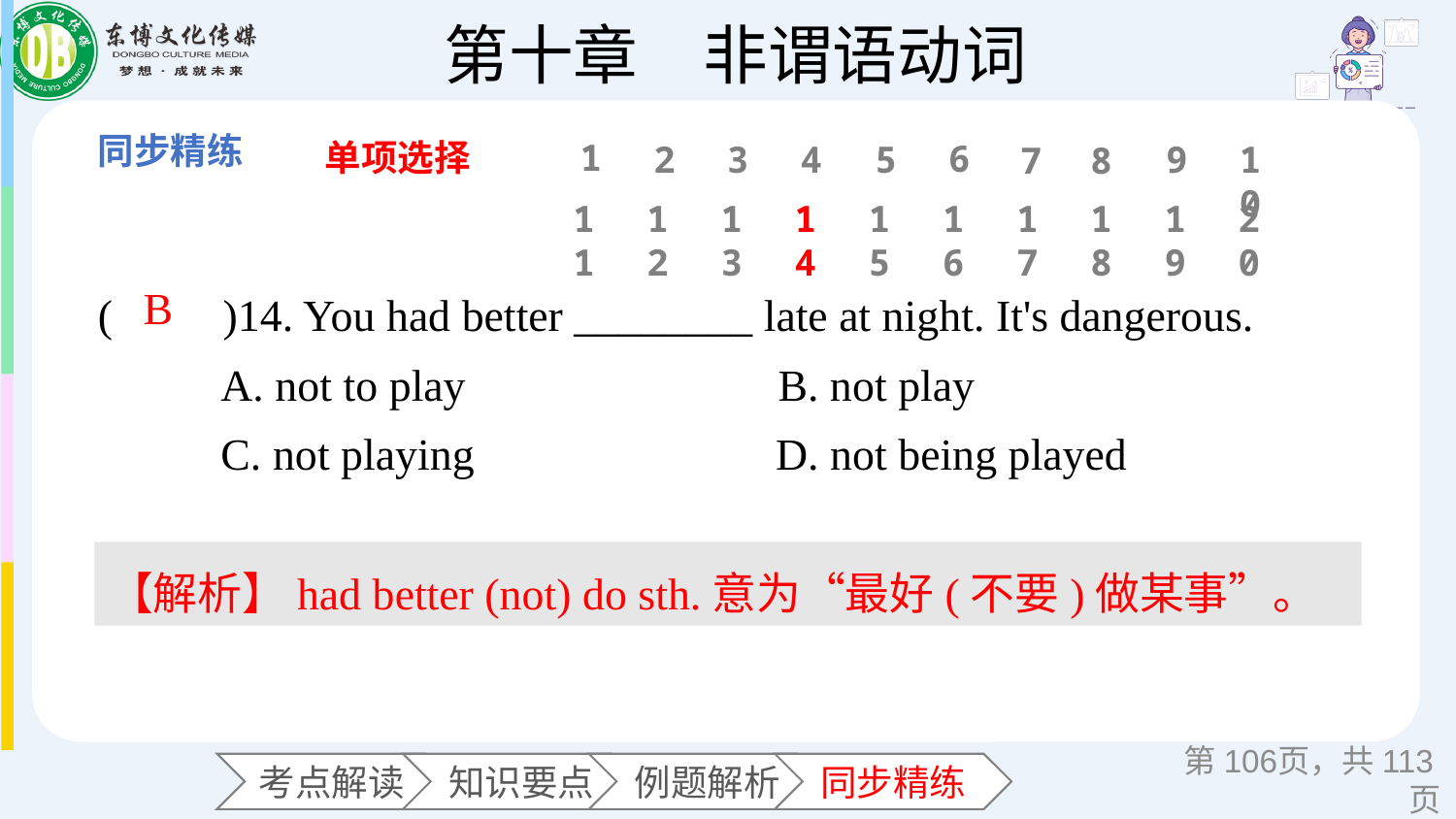

单项选择
1
6
2
3
4
5
9
10
7
8
11
12
13
14
15
16
17
18
19
20
(　　)14. You had better ________ late at night. It's dangerous.
           A. not to play                            B. not play
           C. not playing                           D. not being played
B
【解析】had better (not) do sth.意为“最好(不要)做某事”。
第106页，共113页